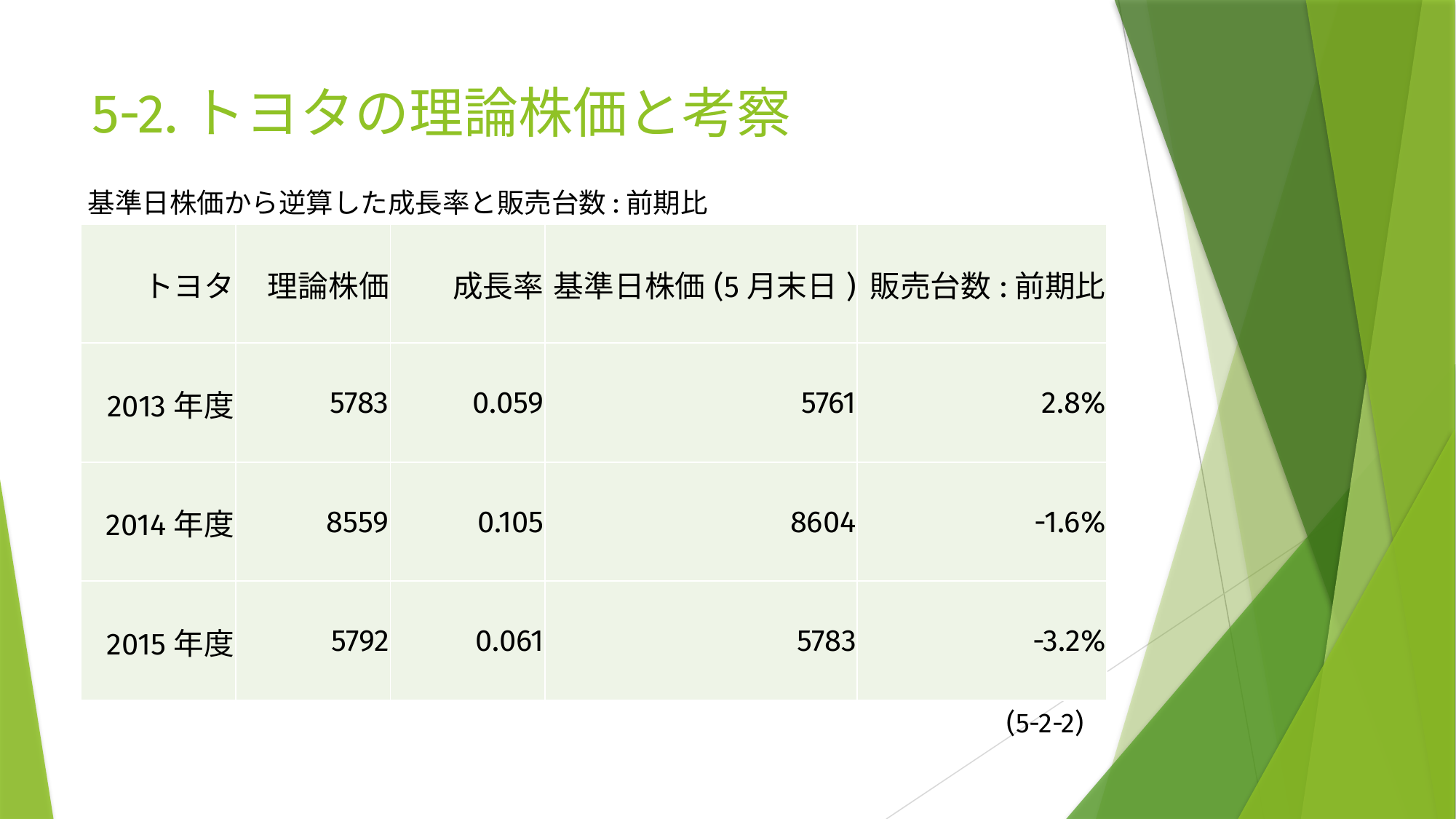

# 5-2.トヨタの理論株価と考察
基準日株価から逆算した成長率と販売台数:前期比
| トヨタ | 理論株価 | 成長率 | 基準日株価(5月末日) | 販売台数:前期比 |
| --- | --- | --- | --- | --- |
| 2013年度 | 5783 | 0.059 | 5761 | 2.8% |
| 2014年度 | 8559 | 0.105 | 8604 | -1.6% |
| 2015年度 | 5792 | 0.061 | 5783 | -3.2% |
(5-2-2)